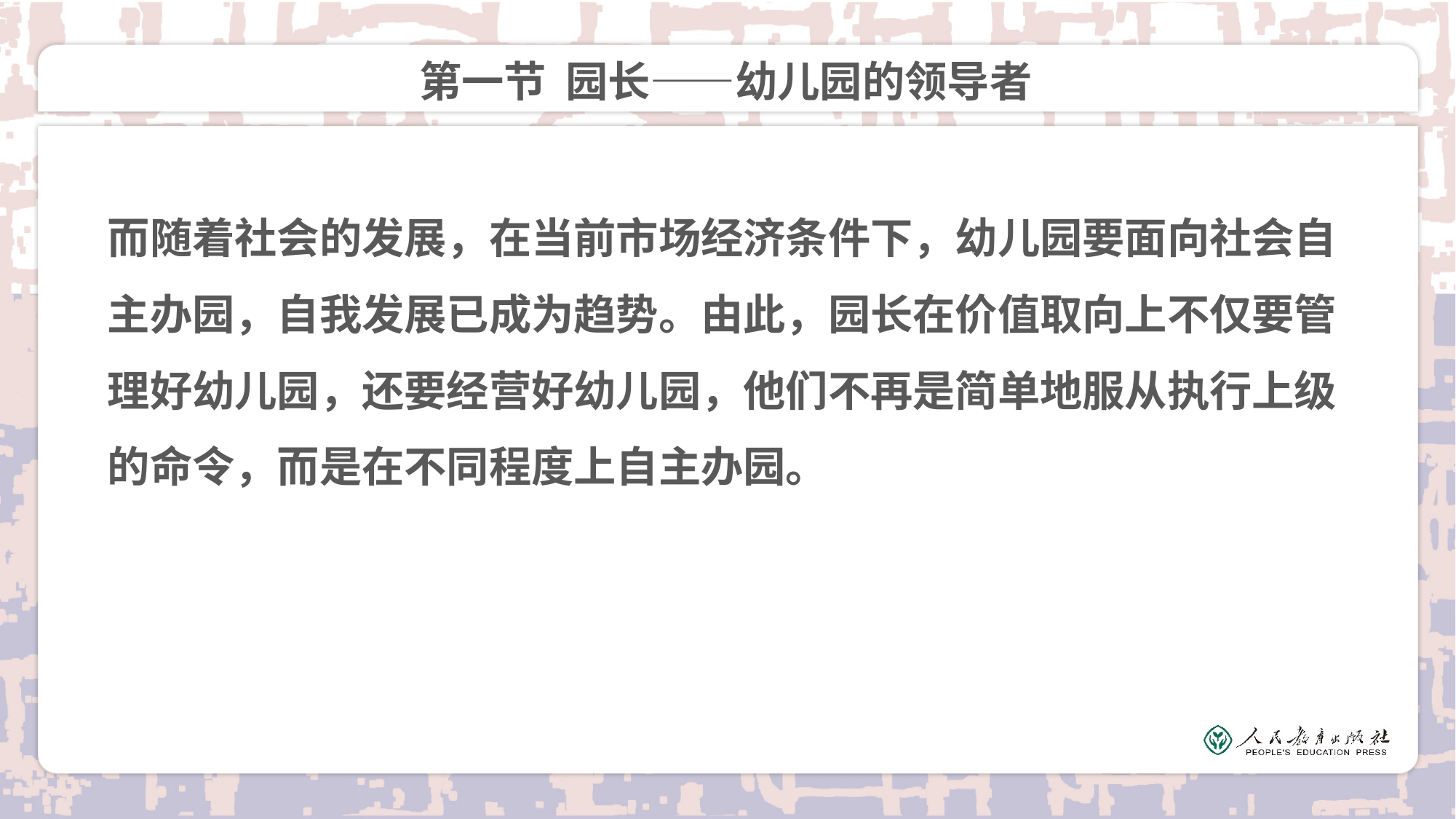

# 第一节  园长——幼儿园的领导者
而随着社会的发展，在当前市场经济条件下，幼儿园要面向社会自主办园，自我发展已成为趋势。由此，园长在价值取向上不仅要管理好幼儿园，还要经营好幼儿园，他们不再是简单地服从执行上级的命令，而是在不同程度上自主办园。